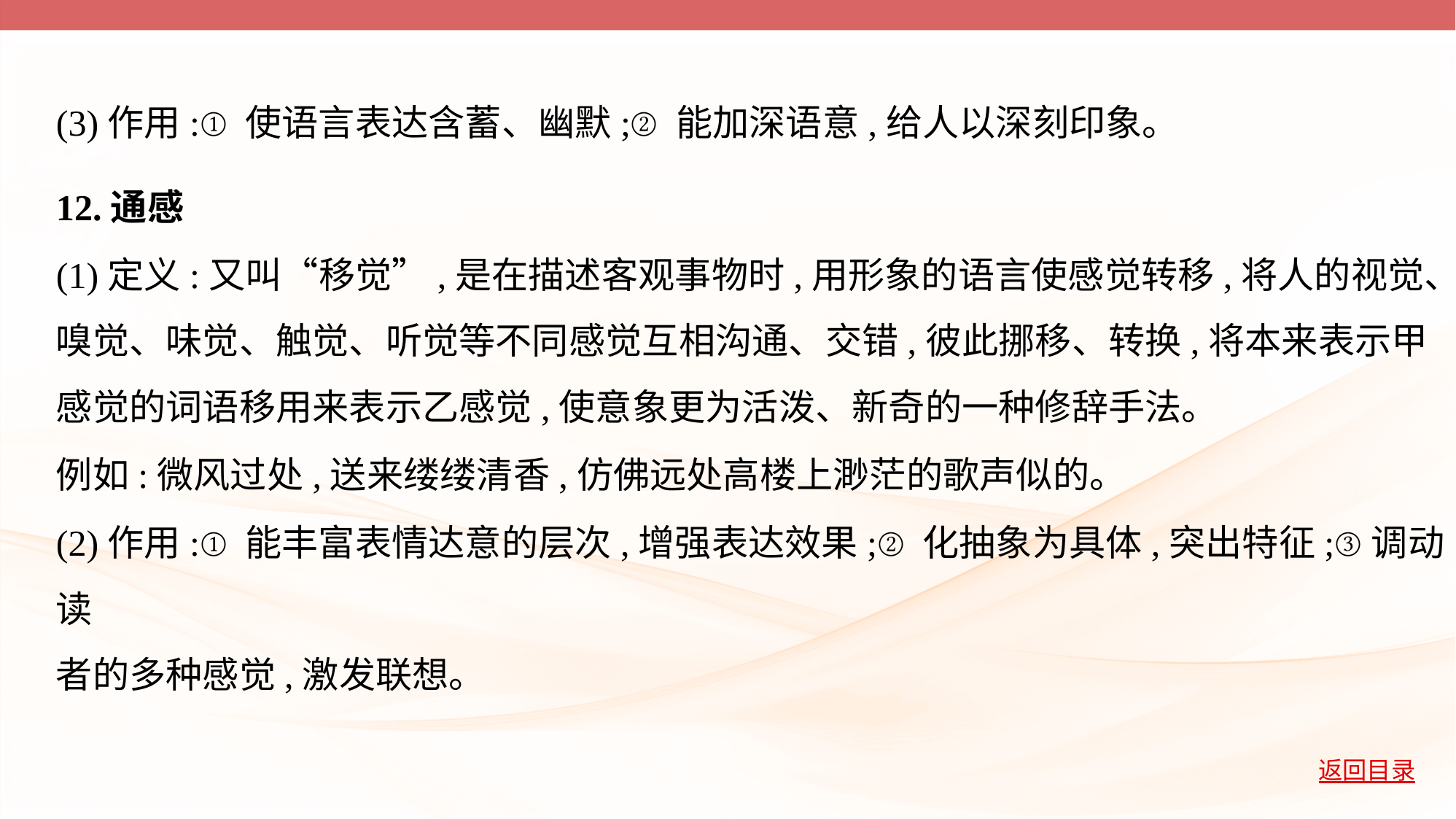

(3)作用:①使语言表达含蓄、幽默;②能加深语意,给人以深刻印象。
12.通感
(1)定义:又叫“移觉”,是在描述客观事物时,用形象的语言使感觉转移,将人的视觉、
嗅觉、味觉、触觉、听觉等不同感觉互相沟通、交错,彼此挪移、转换,将本来表示甲
感觉的词语移用来表示乙感觉,使意象更为活泼、新奇的一种修辞手法。
例如:微风过处,送来缕缕清香,仿佛远处高楼上渺茫的歌声似的。
(2)作用:①能丰富表情达意的层次,增强表达效果;②化抽象为具体,突出特征;③调动读
者的多种感觉,激发联想。